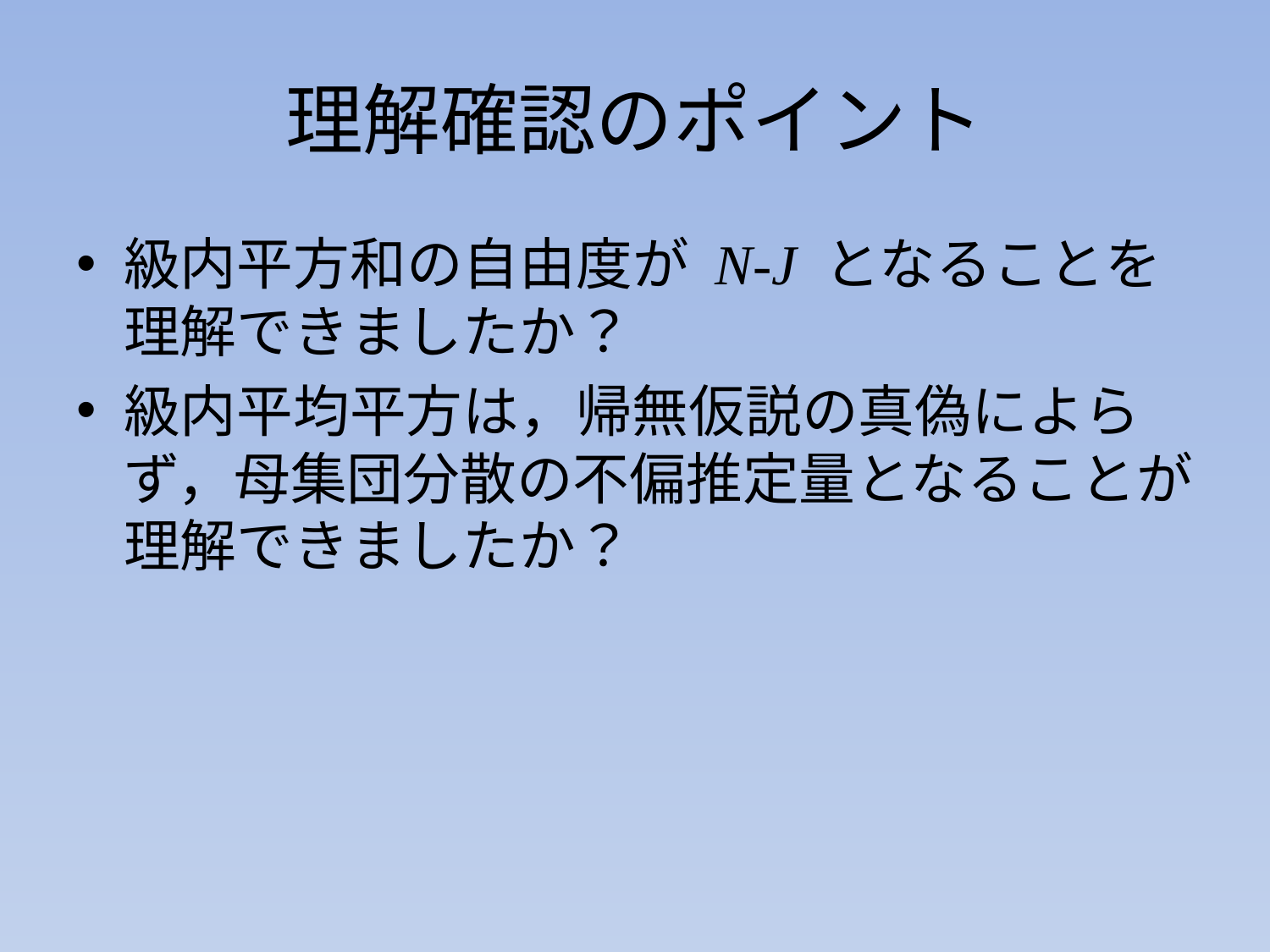

# 理解確認のポイント
級内平方和の自由度が N-J となることを理解できましたか？
級内平均平方は，帰無仮説の真偽によらず，母集団分散の不偏推定量となることが理解できましたか？